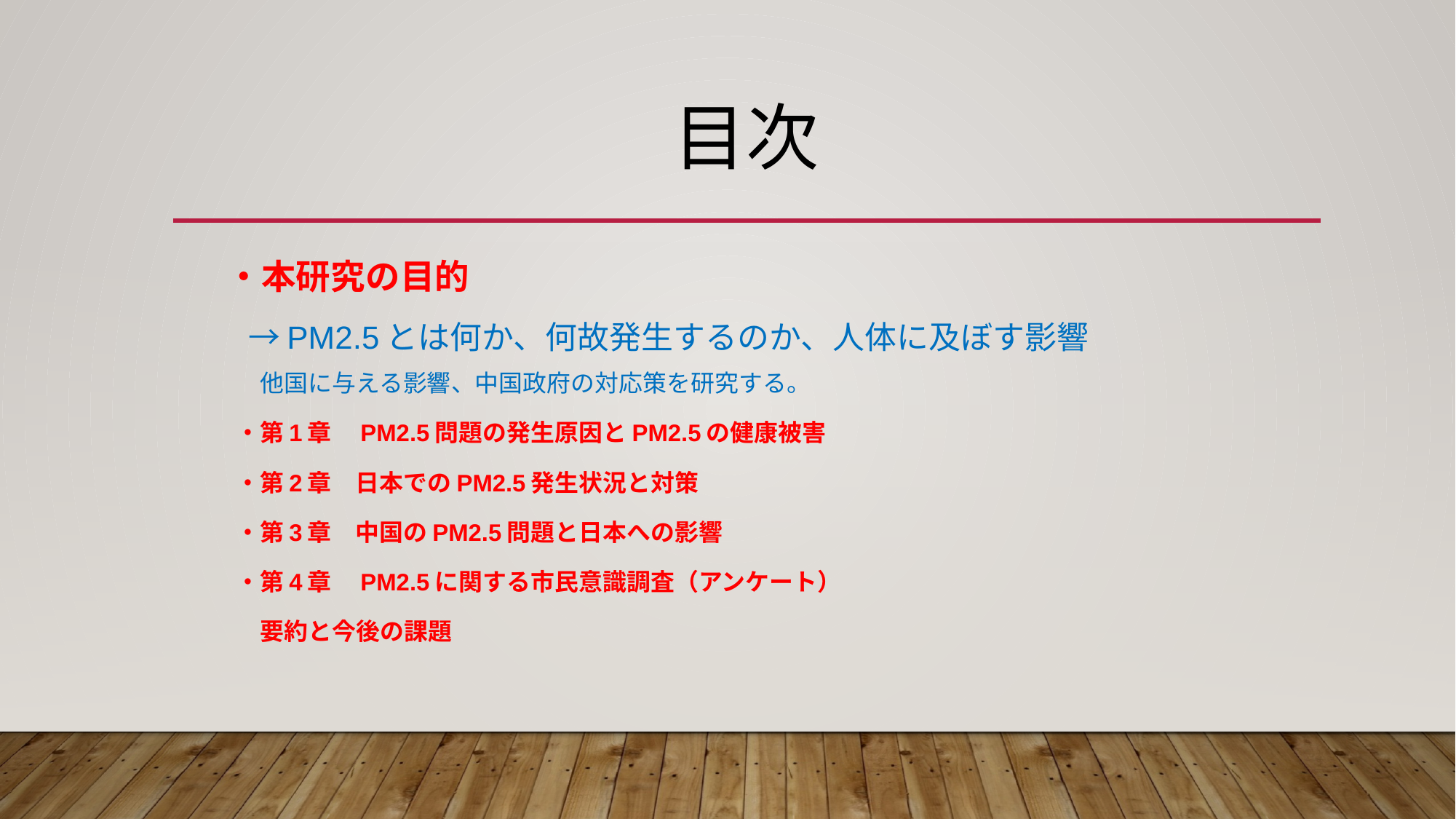

# 目次
　　・本研究の目的
　　→PM2.5とは何か、何故発生するのか、人体に及ぼす影響
　他国に与える影響、中国政府の対応策を研究する。
・第1章　PM2.5問題の発生原因とPM2.5の健康被害
・第2章　日本でのPM2.5発生状況と対策
・第3章　中国のPM2.5問題と日本への影響
・第4章　PM2.5に関する市民意識調査（アンケート）
　要約と今後の課題